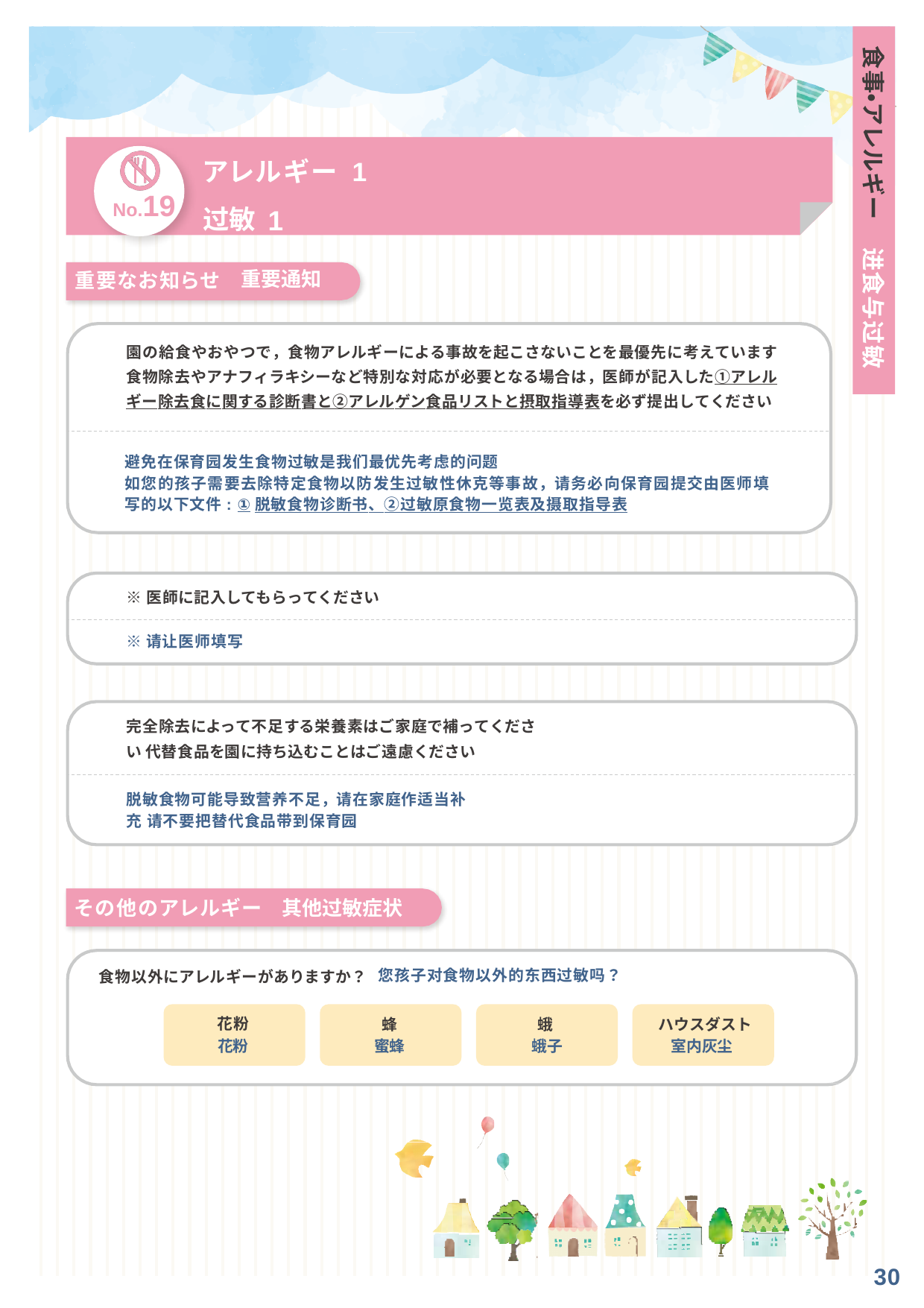

食事・アレルギー

アレルギー 1
过敏 1
No.19
进食与过敏

重要通知
重要なお知らせ

園の給食やおやつで，食物アレルギーによる事故を起こさないことを最優先に考えています 食物除去やアナフィラキシーなど特別な対応が必要となる場合は，医師が記入した①アレル ギー除去食に関する診断書と②アレルゲン食品リストと摂取指導表を必ず提出してください

避免在保育园发生食物过敏是我们最优先考虑的问题
如您的孩子需要去除特定食物以防发生过敏性休克等事故，请务必向保育园提交由医师填 写的以下文件: ①脱敏食物诊断书、②过敏原食物一览表及摄取指导表

※医師に記入してもらってください
※请让医师填写

完全除去によって不足する栄養素はご家庭で補ってください 代替食品を園に持ち込むことはご遠慮ください

脱敏食物可能导致营养不足，请在家庭作适当补充 请不要把替代食品带到保育园

その他のアレルギー
其他过敏症状

您孩子对食物以外的东西过敏吗？
食物以外にアレルギーがありますか？

花粉
花粉
蜂
蛾
ハウスダスト
蜜蜂
蛾子
室内灰尘

30